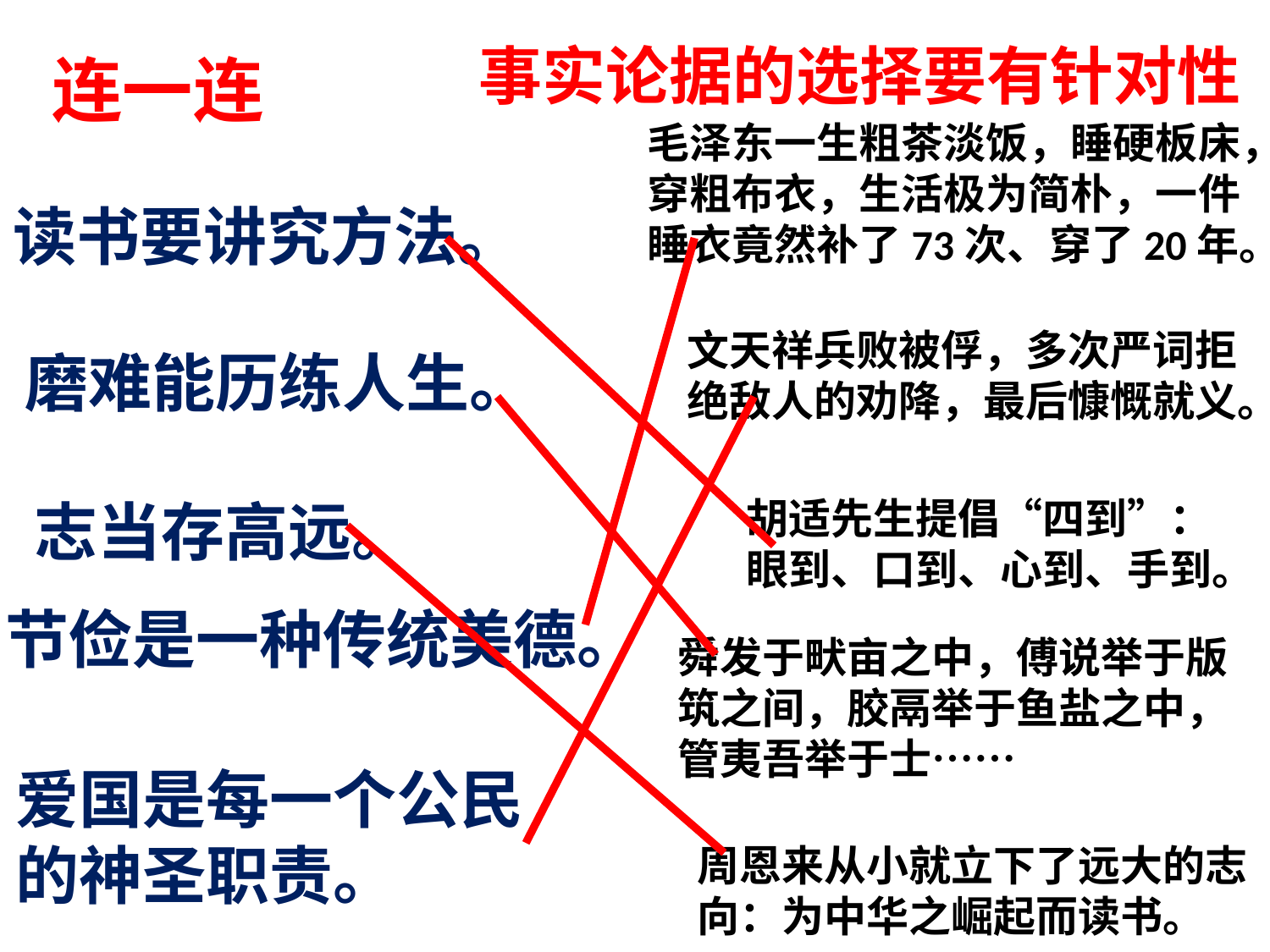

事实论据的选择要有针对性
连一连
毛泽东一生粗茶淡饭，睡硬板床，穿粗布衣，生活极为简朴，一件睡衣竟然补了73次、穿了20年。
读书要讲究方法。

文天祥兵败被俘，多次严词拒绝敌人的劝降，最后慷慨就义。
磨难能历练人生。
胡适先生提倡“四到”：眼到、口到、心到、手到。
志当存高远。
节俭是一种传统美德。
舜发于畎亩之中，傅说举于版筑之间，胶鬲举于鱼盐之中，管夷吾举于士……
爱国是每一个公民
的神圣职责。
周恩来从小就立下了远大的志向：为中华之崛起而读书。